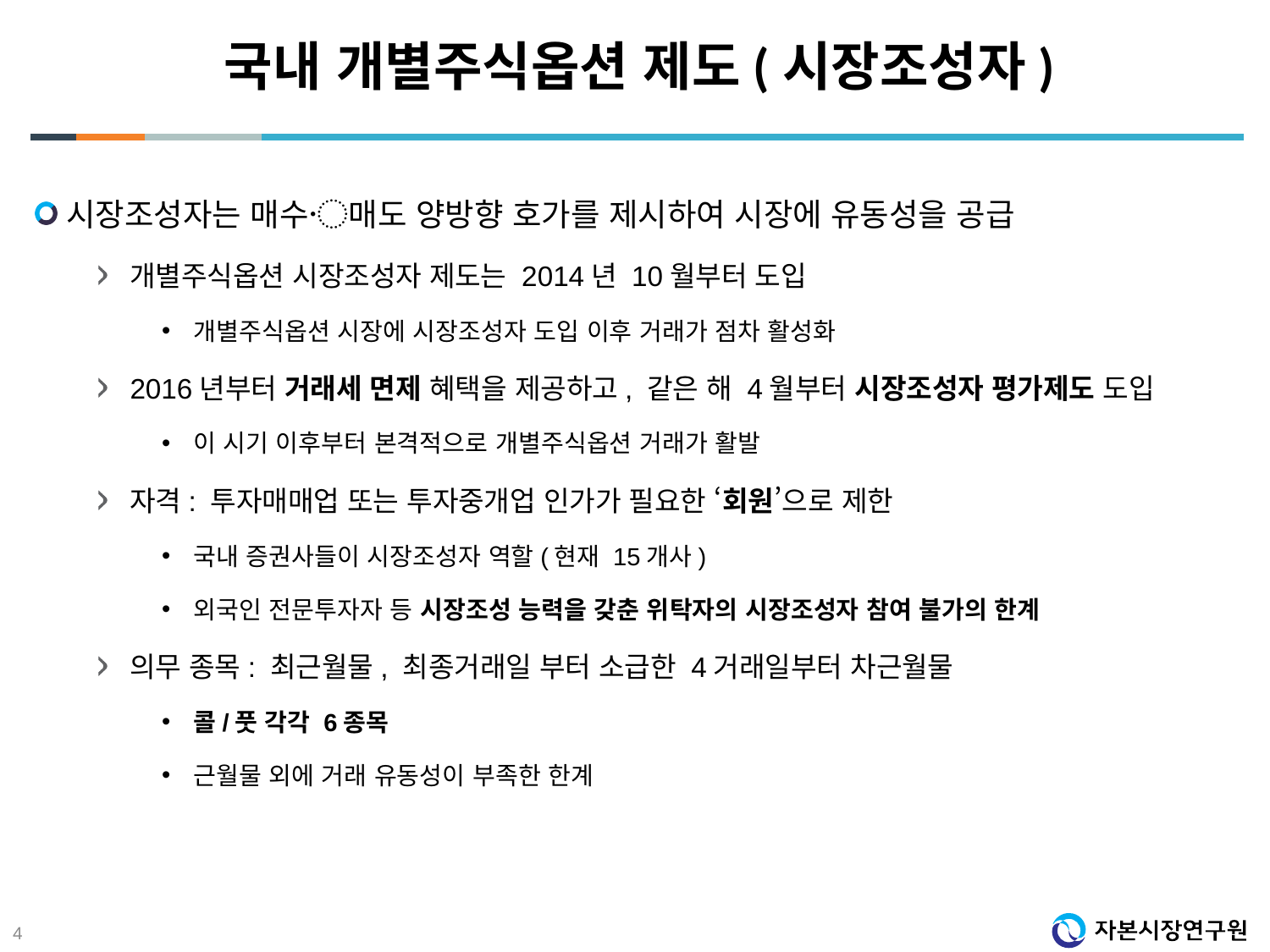

# 국내 개별주식옵션 제도(시장조성자)

시장조성자는 매수〮매도 양방향 호가를 제시하여 시장에 유동성을 공급
개별주식옵션 시장조성자 제도는 2014년 10월부터 도입
개별주식옵션 시장에 시장조성자 도입 이후 거래가 점차 활성화
2016년부터 거래세 면제 혜택을 제공하고, 같은 해 4월부터 시장조성자 평가제도 도입
이 시기 이후부터 본격적으로 개별주식옵션 거래가 활발
자격: 투자매매업 또는 투자중개업 인가가 필요한 ‘회원’으로 제한
국내 증권사들이 시장조성자 역할(현재 15개사)
외국인 전문투자자 등 시장조성 능력을 갖춘 위탁자의 시장조성자 참여 불가의 한계
의무 종목: 최근월물, 최종거래일 부터 소급한 4거래일부터 차근월물
콜/풋 각각 6종목
근월물 외에 거래 유동성이 부족한 한계
4